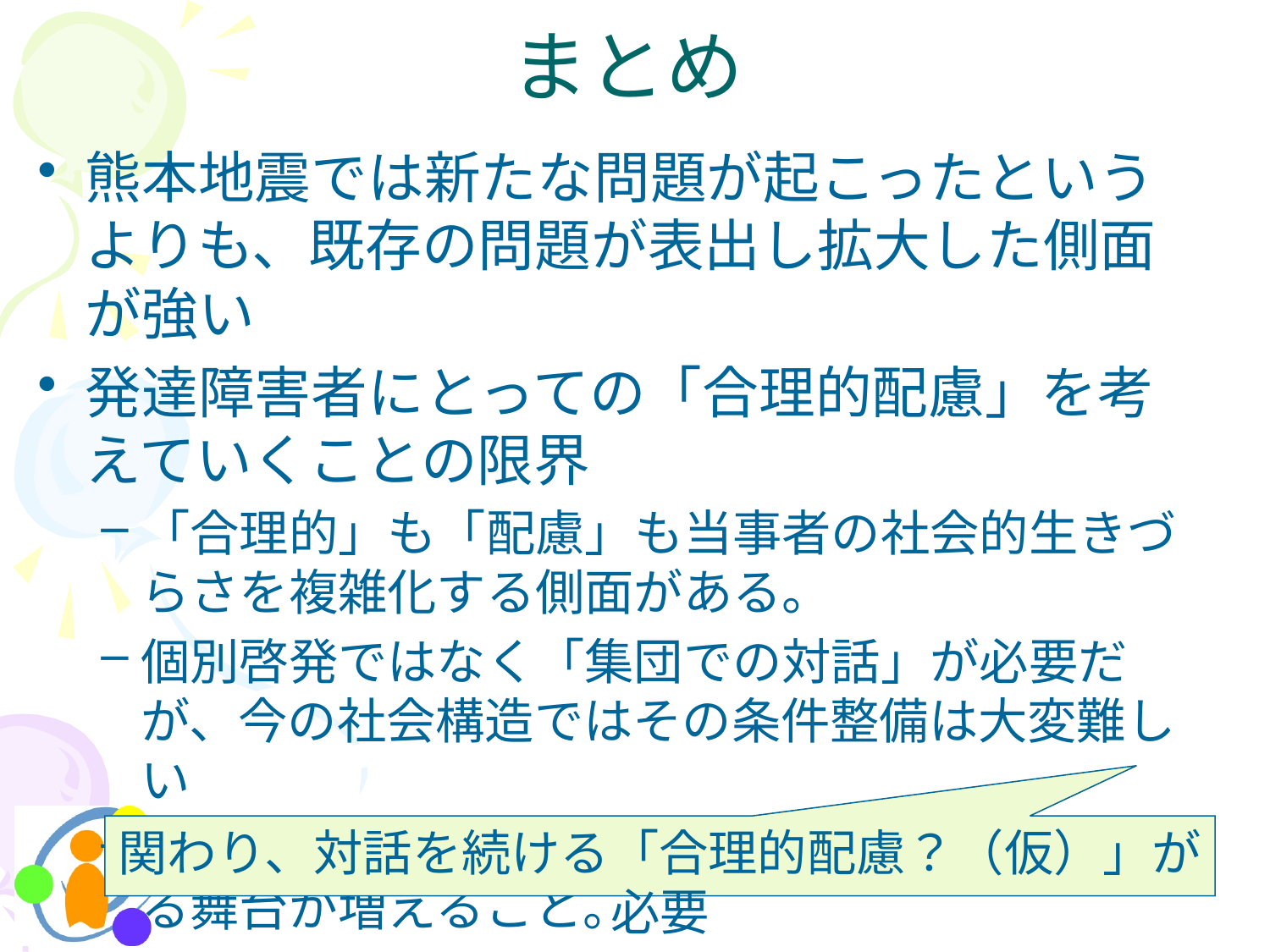

# まとめ
熊本地震では新たな問題が起こったというよりも、既存の問題が表出し拡大した側面が強い
発達障害者にとっての「合理的配慮」を考えていくことの限界
「合理的」も「配慮」も当事者の社会的生きづらさを複雑化する側面がある。
個別啓発ではなく「集団での対話」が必要だが、今の社会構造ではその条件整備は大変難しい
唯一可能性があるとすれば、当事者が活躍できる舞台が増えること。
関わり、対話を続ける「合理的配慮？（仮）」が必要